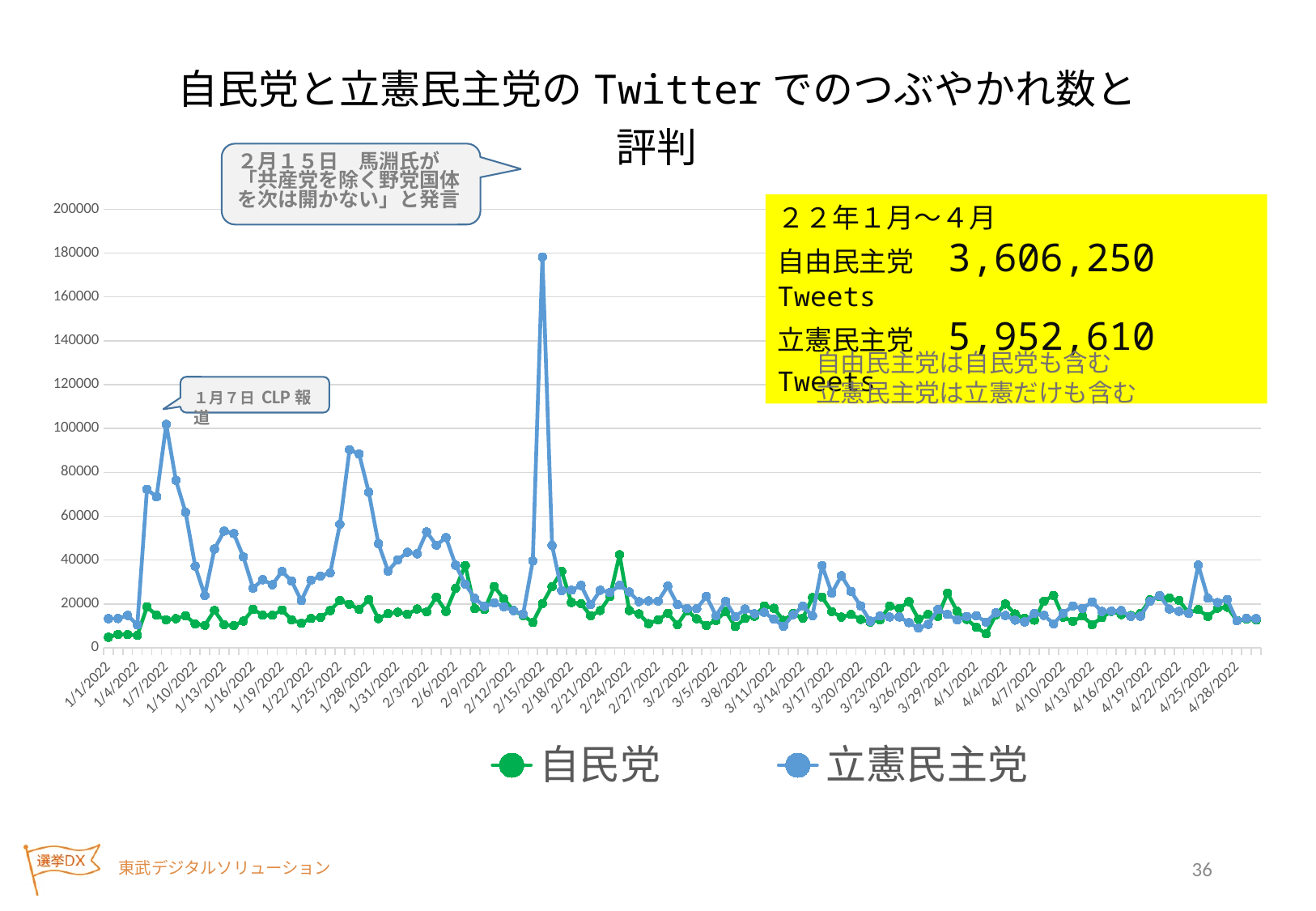

### Chart: 自民党と立憲民主党のTwitterでのつぶやかれ数と評判

| Category | 自民党 | 立憲民主党 |
|---|---|---|
| 44562 | 4760.0 | 13250.0 |
| 44563 | 6080.0 | 13320.0 |
| 44564 | 5950.0 | 14740.0 |
| 44565 | 5680.0 | 10430.0 |
| 44566 | 18600.0 | 72220.0 |
| 44567 | 14830.0 | 68840.0 |
| 44568 | 12710.0 | 101840.0 |
| 44569 | 13250.0 | 76410.0 |
| 44570 | 14580.0 | 61790.0 |
| 44571 | 10840.0 | 37210.0 |
| 44572 | 10220.0 | 23800.0 |
| 44573 | 17030.0 | 45020.0 |
| 44574 | 10530.0 | 53190.0 |
| 44575 | 10090.0 | 52090.0 |
| 44576 | 12140.0 | 41370.0 |
| 44577 | 17540.0 | 27160.0 |
| 44578 | 14860.0 | 31040.0 |
| 44579 | 14830.0 | 28740.0 |
| 44580 | 17190.0 | 34800.0 |
| 44581 | 12720.0 | 30370.0 |
| 44582 | 11170.0 | 21460.0 |
| 44583 | 13330.0 | 30750.0 |
| 44584 | 13840.0 | 32700.0 |
| 44585 | 16960.0 | 34150.0 |
| 44586 | 21610.0 | 56290.0 |
| 44587 | 19820.0 | 90330.0 |
| 44588 | 17500.0 | 88280.0 |
| 44589 | 21970.0 | 70880.0 |
| 44590 | 13280.0 | 47440.0 |
| 44591 | 15570.0 | 34950.0 |
| 44592 | 16190.0 | 40080.0 |
| 44593 | 15270.0 | 43520.0 |
| 44594 | 17640.0 | 42830.0 |
| 44595 | 16350.0 | 52830.0 |
| 44596 | 23090.0 | 46770.0 |
| 44597 | 16560.0 | 50230.0 |
| 44598 | 27090.0 | 37650.0 |
| 44599 | 37530.0 | 29050.0 |
| 44600 | 17800.0 | 22470.0 |
| 44601 | 17400.0 | 18830.0 |
| 44602 | 27910.0 | 20460.0 |
| 44603 | 22230.0 | 18650.0 |
| 44604 | 16950.0 | 16910.0 |
| 44605 | 14690.0 | 15290.0 |
| 44606 | 11530.0 | 39570.0 |
| 44607 | 20180.0 | 178240.0 |
| 44608 | 27910.0 | 46600.0 |
| 44609 | 34840.0 | 26070.0 |
| 44610 | 20650.0 | 26250.0 |
| 44611 | 20120.0 | 28390.0 |
| 44612 | 14570.0 | 19630.0 |
| 44613 | 16950.0 | 26210.0 |
| 44614 | 23380.0 | 25210.0 |
| 44615 | 42400.0 | 28480.0 |
| 44616 | 16950.0 | 25450.0 |
| 44617 | 15460.0 | 21000.0 |
| 44618 | 10990.0 | 21350.0 |
| 44619 | 12650.0 | 21260.0 |
| 44620 | 15750.0 | 28100.0 |
| 44621 | 10520.0 | 19730.0 |
| 44622 | 16910.0 | 17830.0 |
| 44623 | 13210.0 | 17770.0 |
| 44624 | 10130.0 | 23400.0 |
| 44625 | 12420.0 | 14640.0 |
| 44626 | 16540.0 | 21170.0 |
| 44627 | 9630.0 | 14070.0 |
| 44628 | 13360.0 | 17620.0 |
| 44629 | 14340.0 | 15490.0 |
| 44630 | 19030.0 | 16160.0 |
| 44631 | 18000.0 | 13010.0 |
| 44632 | 12440.0 | 9780.0 |
| 44633 | 15580.0 | 15030.0 |
| 44634 | 13480.0 | 18970.0 |
| 44635 | 22900.0 | 14620.0 |
| 44636 | 23110.0 | 37450.0 |
| 44637 | 16470.0 | 24900.0 |
| 44638 | 13970.0 | 32870.0 |
| 44639 | 15160.0 | 25640.0 |
| 44640 | 12880.0 | 19090.0 |
| 44641 | 11670.0 | 12100.0 |
| 44642 | 12710.0 | 14440.0 |
| 44643 | 18980.0 | 14010.0 |
| 44644 | 17870.0 | 14030.0 |
| 44645 | 21010.0 | 11460.0 |
| 44646 | 13010.0 | 8940.0 |
| 44647 | 15200.0 | 10630.0 |
| 44648 | 14290.0 | 17450.0 |
| 44649 | 24890.0 | 15170.0 |
| 44650 | 16610.0 | 12680.0 |
| 44651 | 12890.0 | 14210.0 |
| 44652 | 9320.0 | 14560.0 |
| 44653 | 6330.0 | 11690.0 |
| 44654 | 14910.0 | 15890.0 |
| 44655 | 19970.0 | 14700.0 |
| 44656 | 15400.0 | 12570.0 |
| 44657 | 13420.0 | 11770.0 |
| 44658 | 12560.0 | 15590.0 |
| 44659 | 21240.0 | 14780.0 |
| 44660 | 23870.0 | 10900.0 |
| 44661 | 13870.0 | 15720.0 |
| 44662 | 12000.0 | 19060.0 |
| 44663 | 14460.0 | 17930.0 |
| 44664 | 10510.0 | 20880.0 |
| 44665 | 13810.0 | 16550.0 |
| 44666 | 16560.0 | 16670.0 |
| 44667 | 15130.0 | 16930.0 |
| 44668 | 14670.0 | 14300.0 |
| 44669 | 15610.0 | 14360.0 |
| 44670 | 21830.0 | 21220.0 |
| 44671 | 23310.0 | 23840.0 |
| 44672 | 22620.0 | 17660.0 |
| 44673 | 21550.0 | 16580.0 |
| 44674 | 15960.0 | 15660.0 |
| 44675 | 17410.0 | 37680.0 |
| 44676 | 14200.0 | 22600.0 |
| 44677 | 18040.0 | 20580.0 |
| 44678 | 18480.0 | 21990.0 |
| 44679 | 12390.0 | 12350.0 |
| 44680 | 13010.0 | 13390.0 |
| 44681 | 12600.0 | 13270.0 |
２２年１月～４月
自由民主党　3,606,250 Tweets
立憲民主党　5,952,610 Tweets
自由民主党は自民党も含む
立憲民主党は立憲だけも含む
１月７日 CLP報道
36